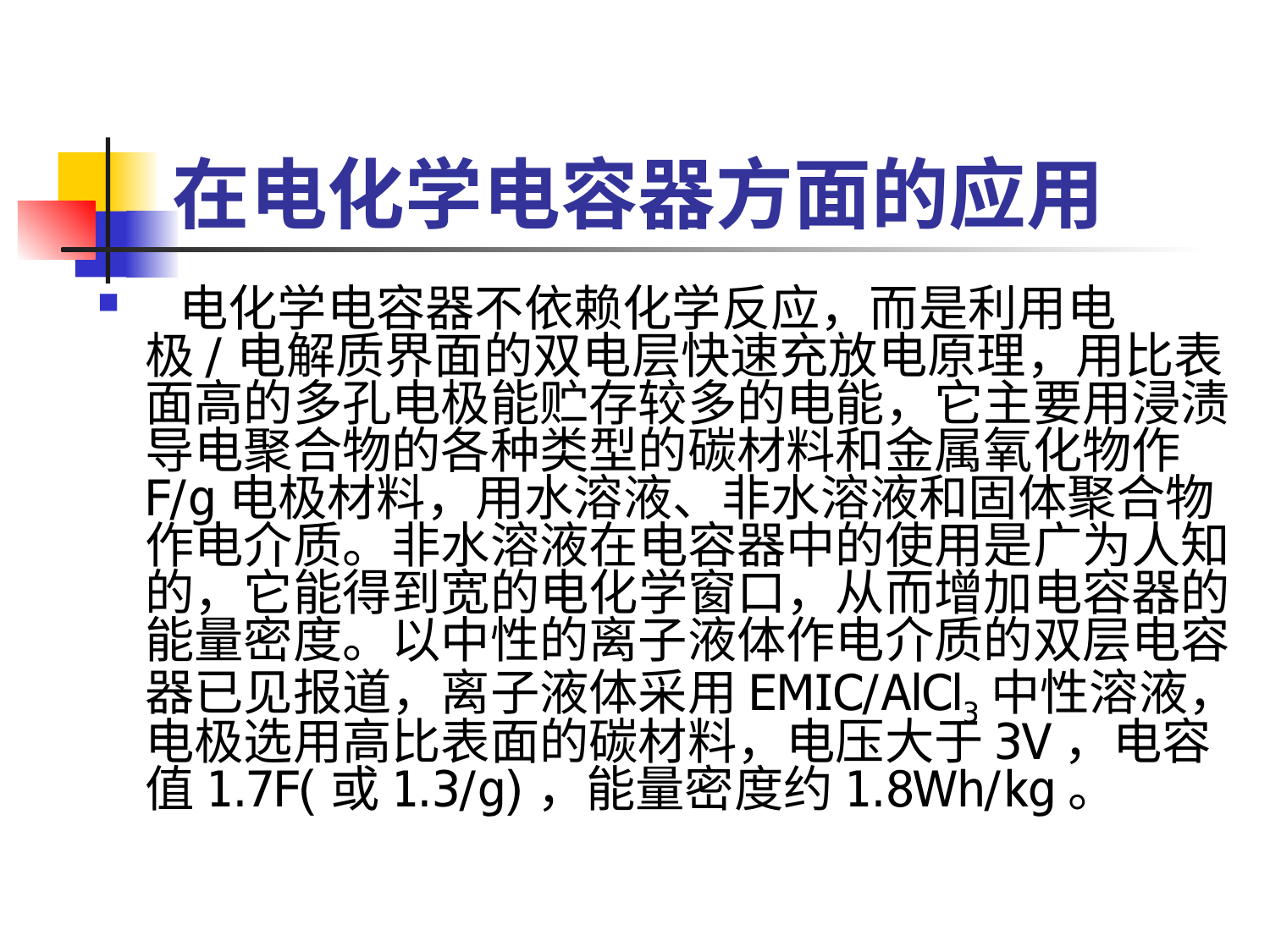

# 在电化学电容器方面的应用
  电化学电容器不依赖化学反应，而是利用电极/电解质界面的双电层快速充放电原理，用比表面高的多孔电极能贮存较多的电能，它主要用浸渍导电聚合物的各种类型的碳材料和金属氧化物作F/g电极材料，用水溶液、非水溶液和固体聚合物作电介质。非水溶液在电容器中的使用是广为人知的，它能得到宽的电化学窗口，从而增加电容器的能量密度。以中性的离子液体作电介质的双层电容器已见报道，离子液体采用EMIC/AlCl3中性溶液，电极选用高比表面的碳材料，电压大于3V，电容值1.7F(或1.3/g)，能量密度约1.8Wh/kg。